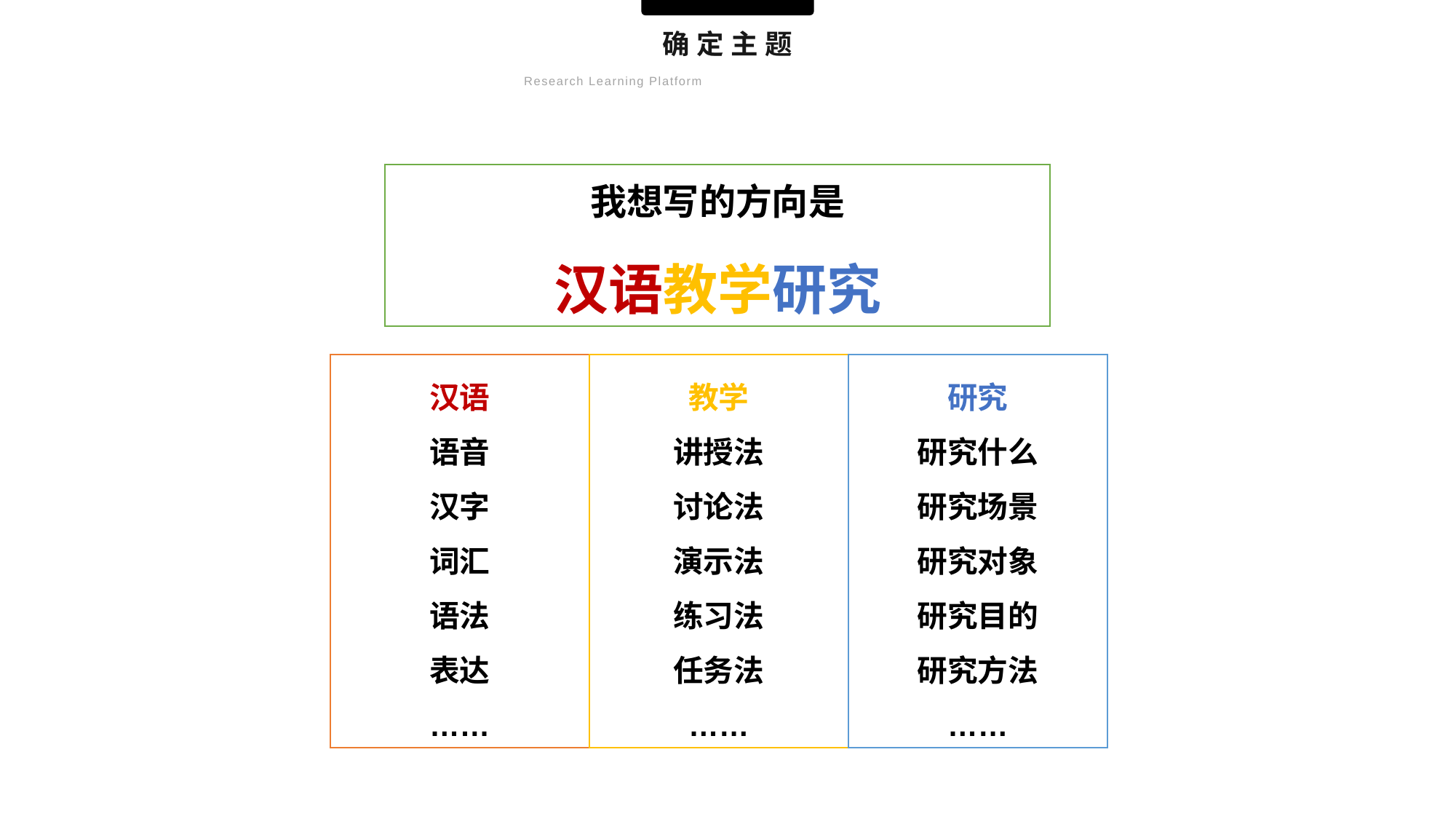

确定主题
Research Learning Platform
我想写的方向是
汉语教学研究
汉语
语音
汉字
词汇
语法
表达
……
教学
讲授法
讨论法
演示法
练习法
任务法
……
研究
研究什么
研究场景
研究对象
研究目的
研究方法
……